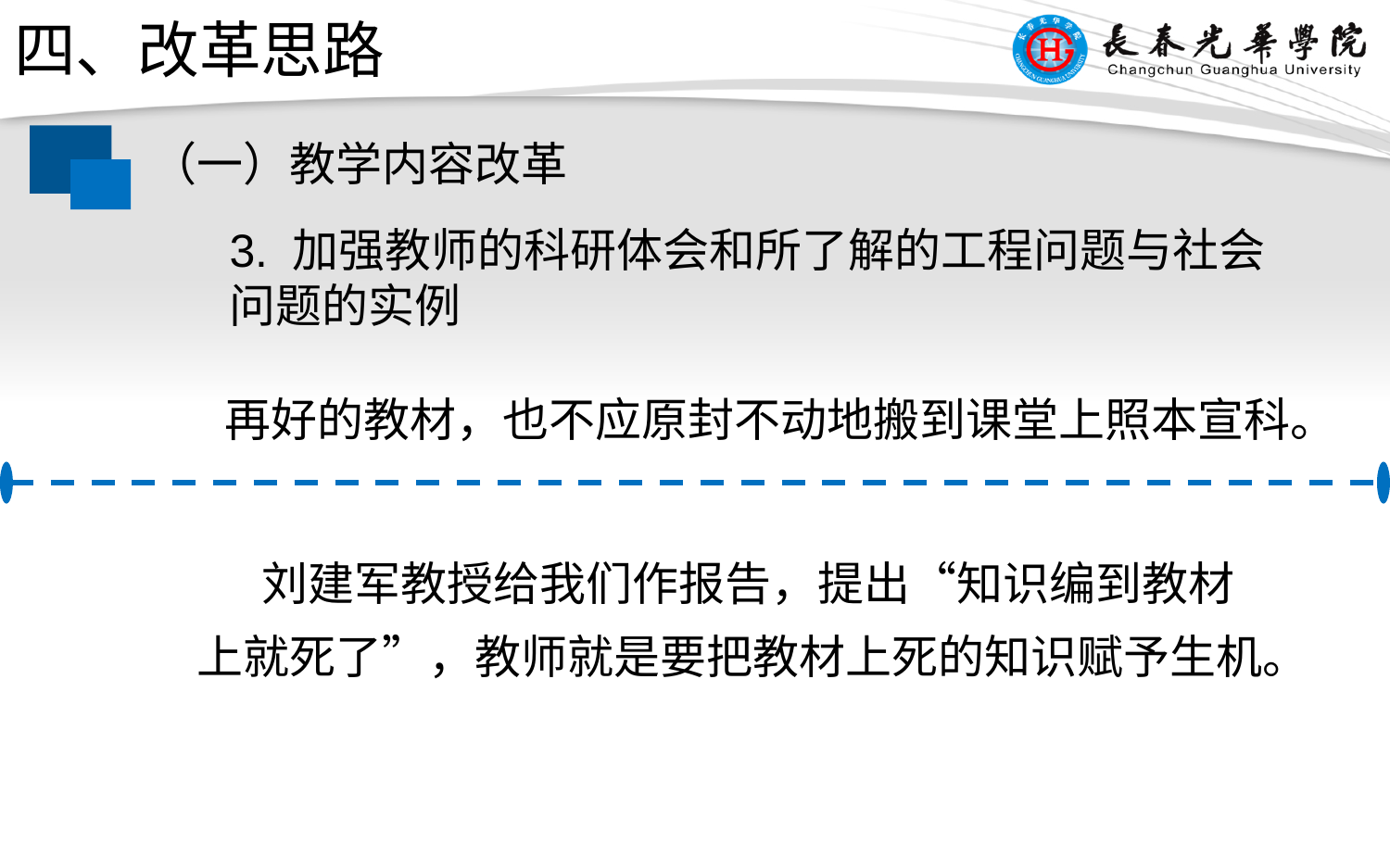

四、改革思路

（一）教学内容改革
3. 加强教师的科研体会和所了解的工程问题与社会问题的实例
再好的教材，也不应原封不动地搬到课堂上照本宣科。

刘建军教授给我们作报告，提出“知识编到教材上就死了”，教师就是要把教材上死的知识赋予生机。